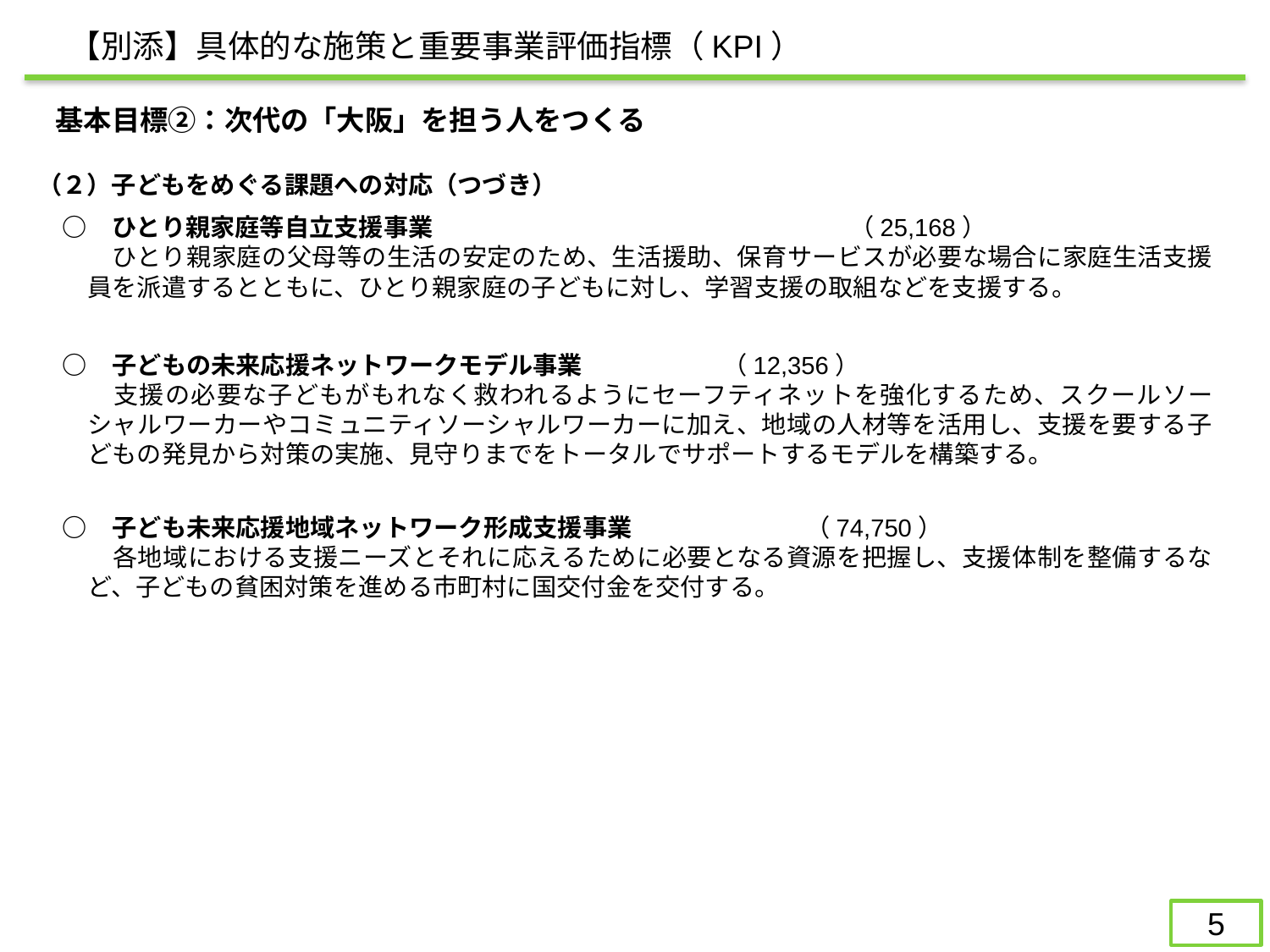

【別添】具体的な施策と重要事業評価指標（KPI）
　基本目標②：次代の「大阪」を担う人をつくる
（２）子どもをめぐる課題への対応（つづき）
○	　ひとり親家庭等自立支援事業	　　　　　　　		（25,168）
　　ひとり親家庭の父母等の生活の安定のため、生活援助、保育サービスが必要な場合に家庭生活支援員を派遣するとともに、ひとり親家庭の子どもに対し、学習支援の取組などを支援する。
○	　子どもの未来応援ネットワークモデル事業		（12,356）
　　支援の必要な子どもがもれなく救われるようにセーフティネットを強化するため、スクールソーシャルワーカーやコミュニティソーシャルワーカーに加え、地域の人材等を活用し、支援を要する子どもの発見から対策の実施、見守りまでをトータルでサポートするモデルを構築する。
○	　子ども未来応援地域ネットワーク形成支援事業　　　　　　　（74,750）
　　各地域における支援ニーズとそれに応えるために必要となる資源を把握し、支援体制を整備するなど、子どもの貧困対策を進める市町村に国交付金を交付する。
5